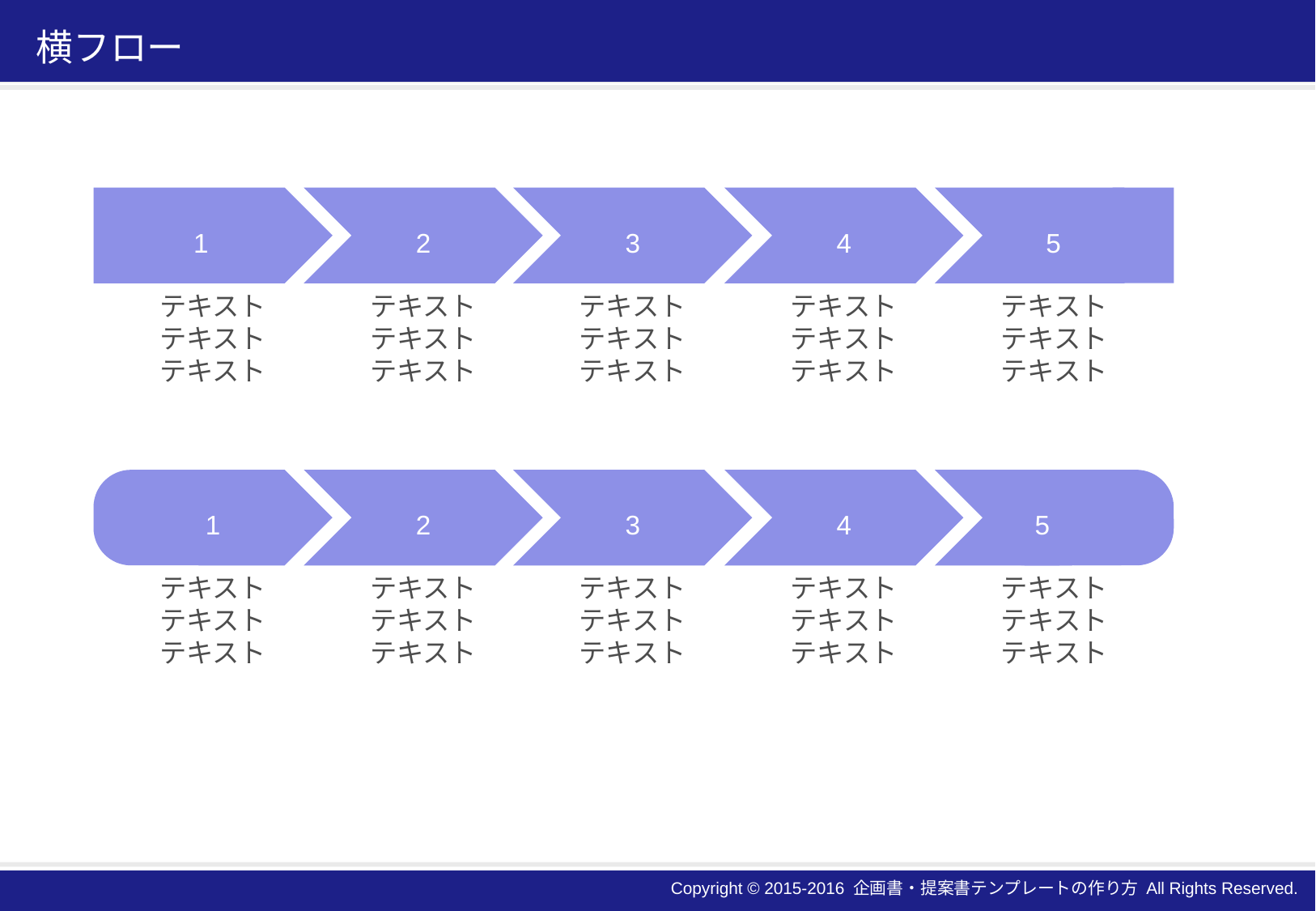

# 横フロー
1
2
3
4
5

テキスト
テキスト
テキスト
テキスト
テキスト
テキスト
テキスト
テキスト
テキスト
テキスト
テキスト
テキスト
テキスト
テキスト
テキスト
1
2
3
4
    5

テキスト
テキスト
テキスト
テキスト
テキスト
テキスト
テキスト
テキスト
テキスト
テキスト
テキスト
テキスト
テキスト
テキスト
テキスト